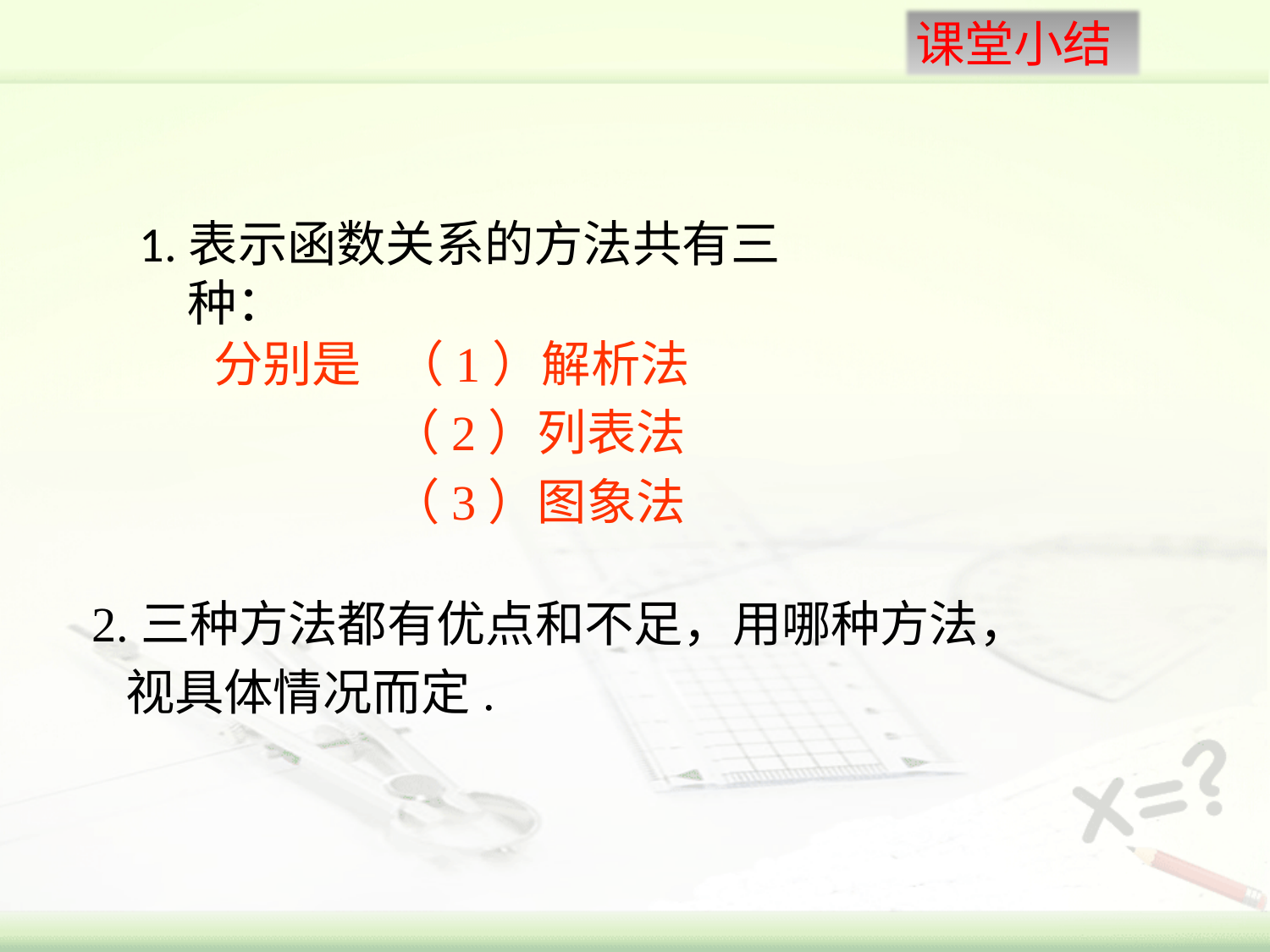

1.表示函数关系的方法共有三种：
分别是   （1）解析法
               （2）列表法
               （3）图象法
2.三种方法都有优点和不足，用哪种方法，
  视具体情况而定.